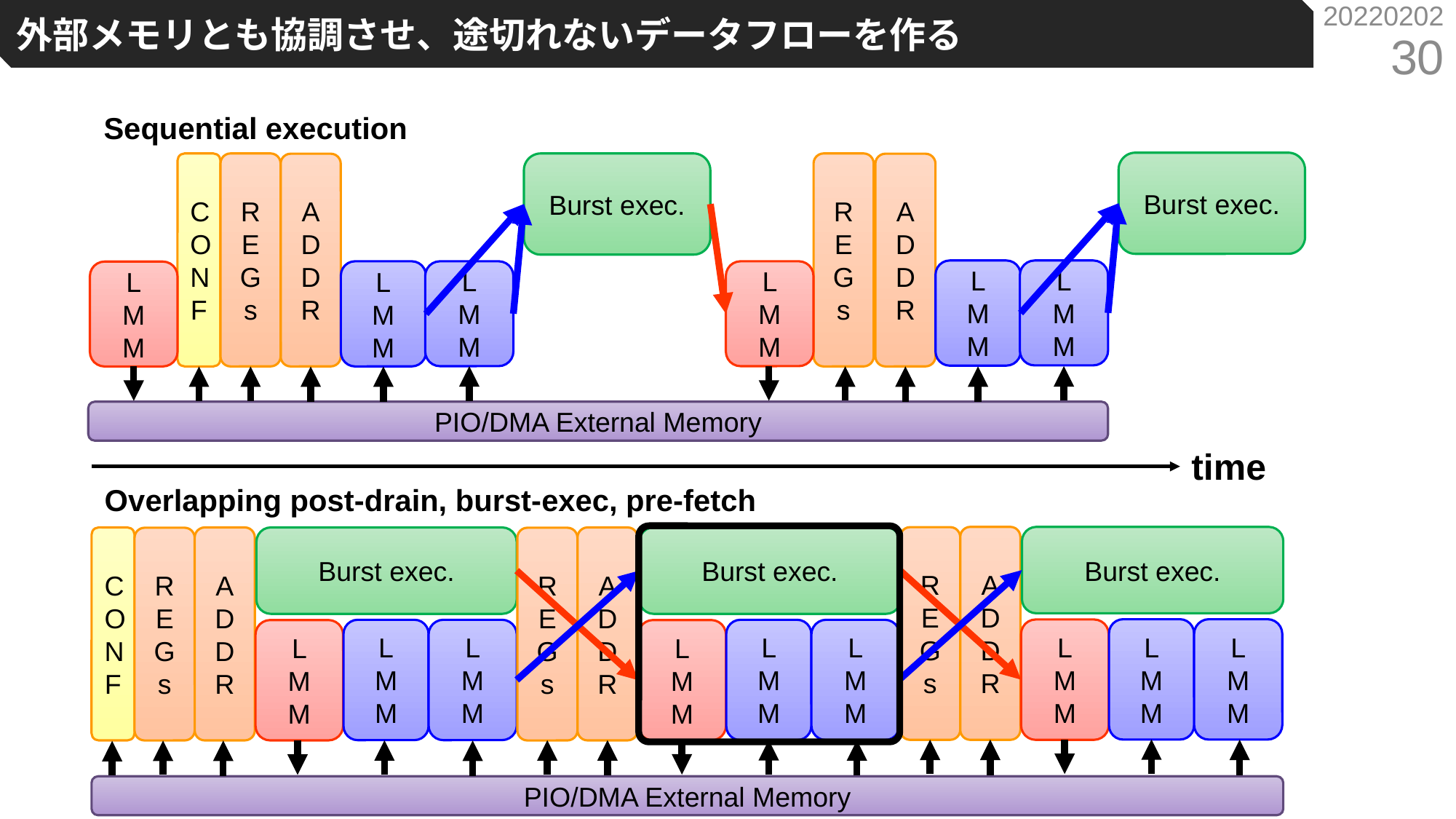

20220202
外部メモリとも協調させ、途切れないデータフローを作る
30
Sequential execution

Burst exec.
CONF
REGs
REGs
Burst exec.
ADDR
ADDR
L
M
M
L
M
M
L
M
M
L
M
M
L
M
M
L
M
M
PIO/DMA External Memory
time
Overlapping post-drain, burst-exec, pre-fetch

ADDR
Burst exec.
REGs
CONF
ADDR
Burst exec.
ADDR
Burst exec.
REGs
REGs
L
M
M
L
M
M
L
M
M
L
M
M
L
M
M
L
M
M
L
M
M
L
M
M
L
M
M
PIO/DMA External Memory